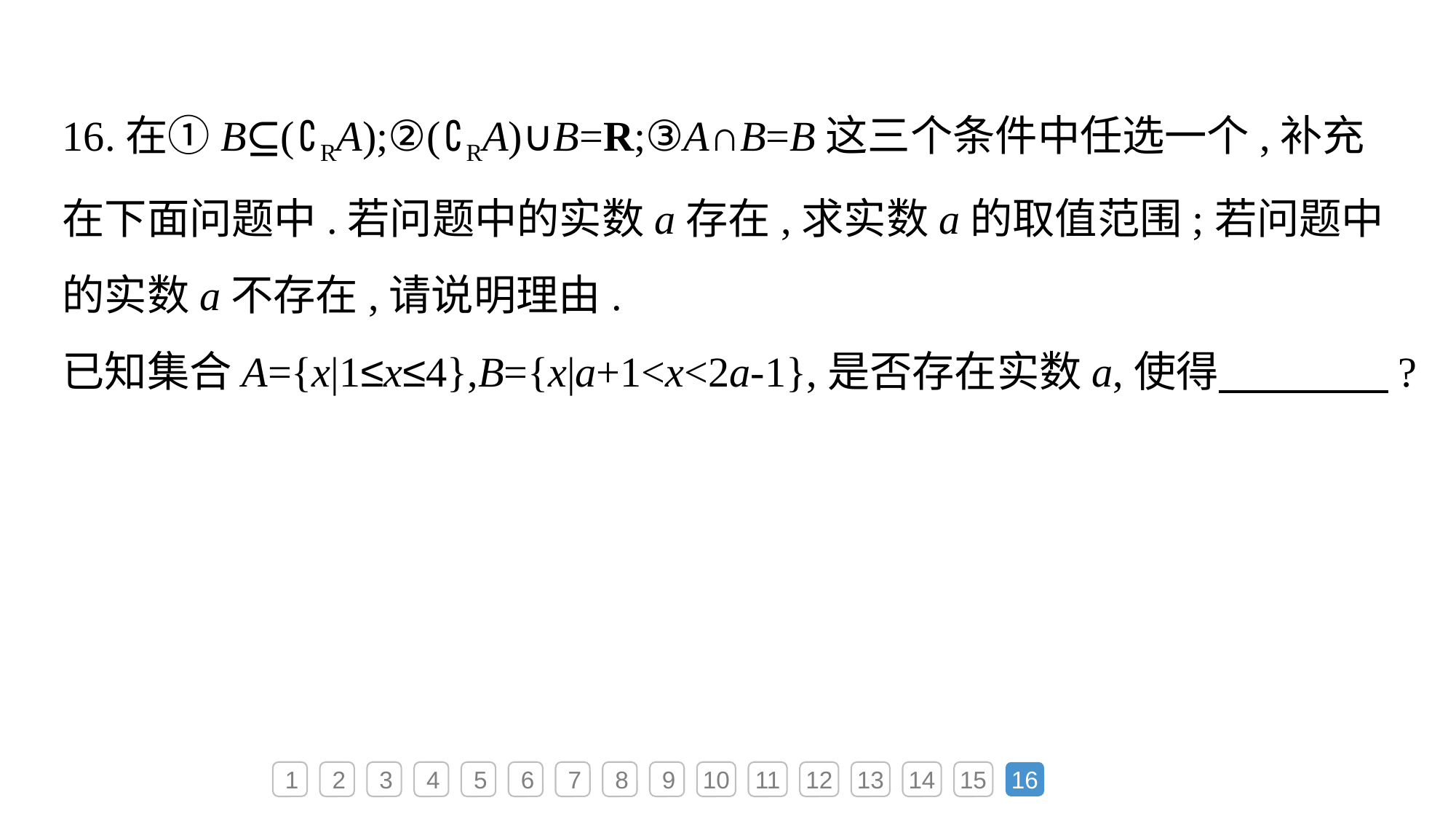

16.在①B⊆(∁RA);②(∁RA)∪B=R;③A∩B=B这三个条件中任选一个,补充在下面问题中.若问题中的实数a存在,求实数a的取值范围;若问题中的实数a不存在,请说明理由.
已知集合A={x|1≤x≤4},B={x|a+1<x<2a-1},是否存在实数a,使得　　　　?
1
2
3
4
5
6
7
8
9
10
11
12
13
14
15
16